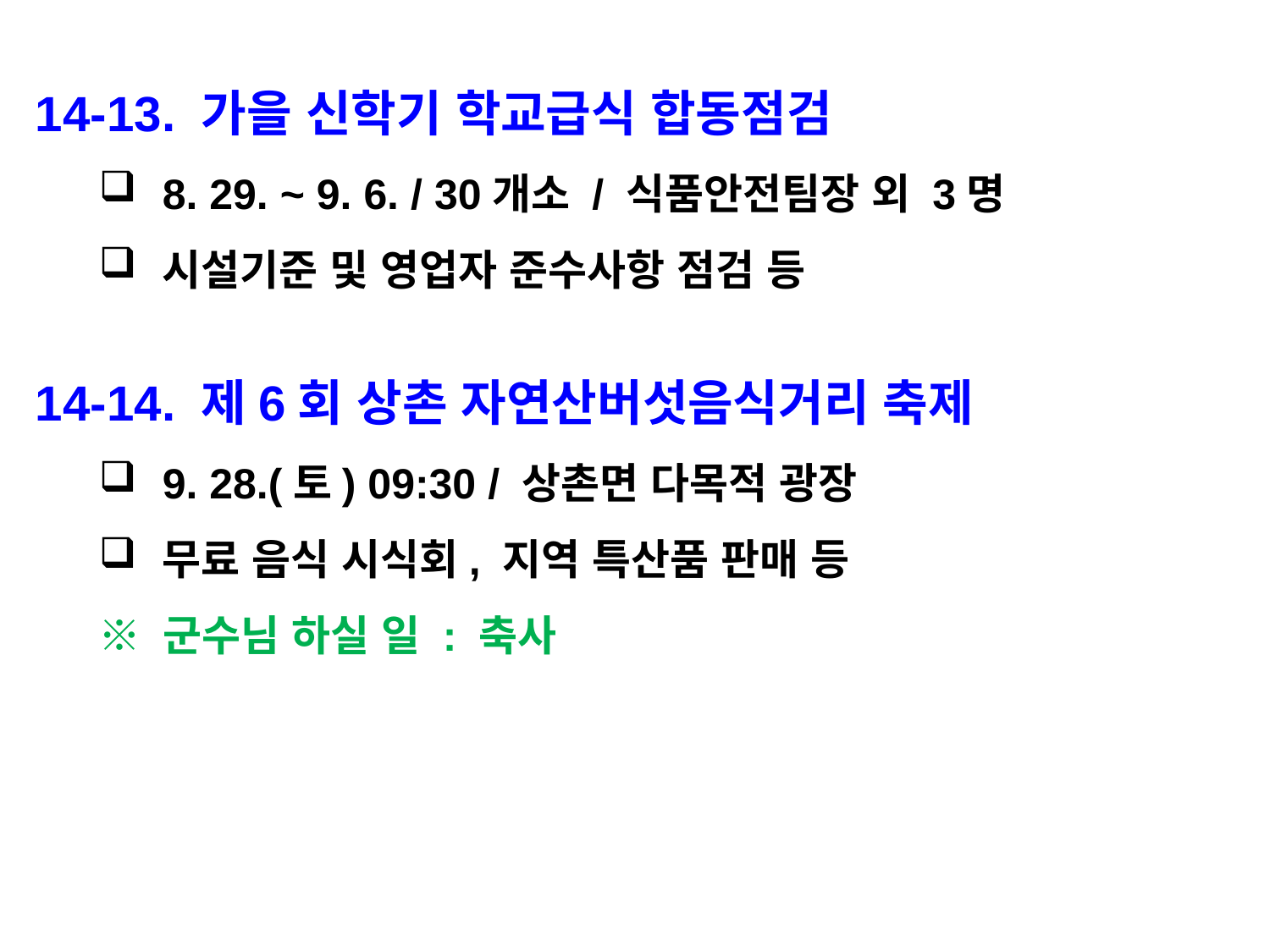

14-13. 가을 신학기 학교급식 합동점검
8. 29. ~ 9. 6. / 30개소 / 식품안전팀장 외 3명
시설기준 및 영업자 준수사항 점검 등
14-14. 제6회 상촌 자연산버섯음식거리 축제
9. 28.(토) 09:30 / 상촌면 다목적 광장
무료 음식 시식회, 지역 특산품 판매 등
※ 군수님 하실 일 : 축사